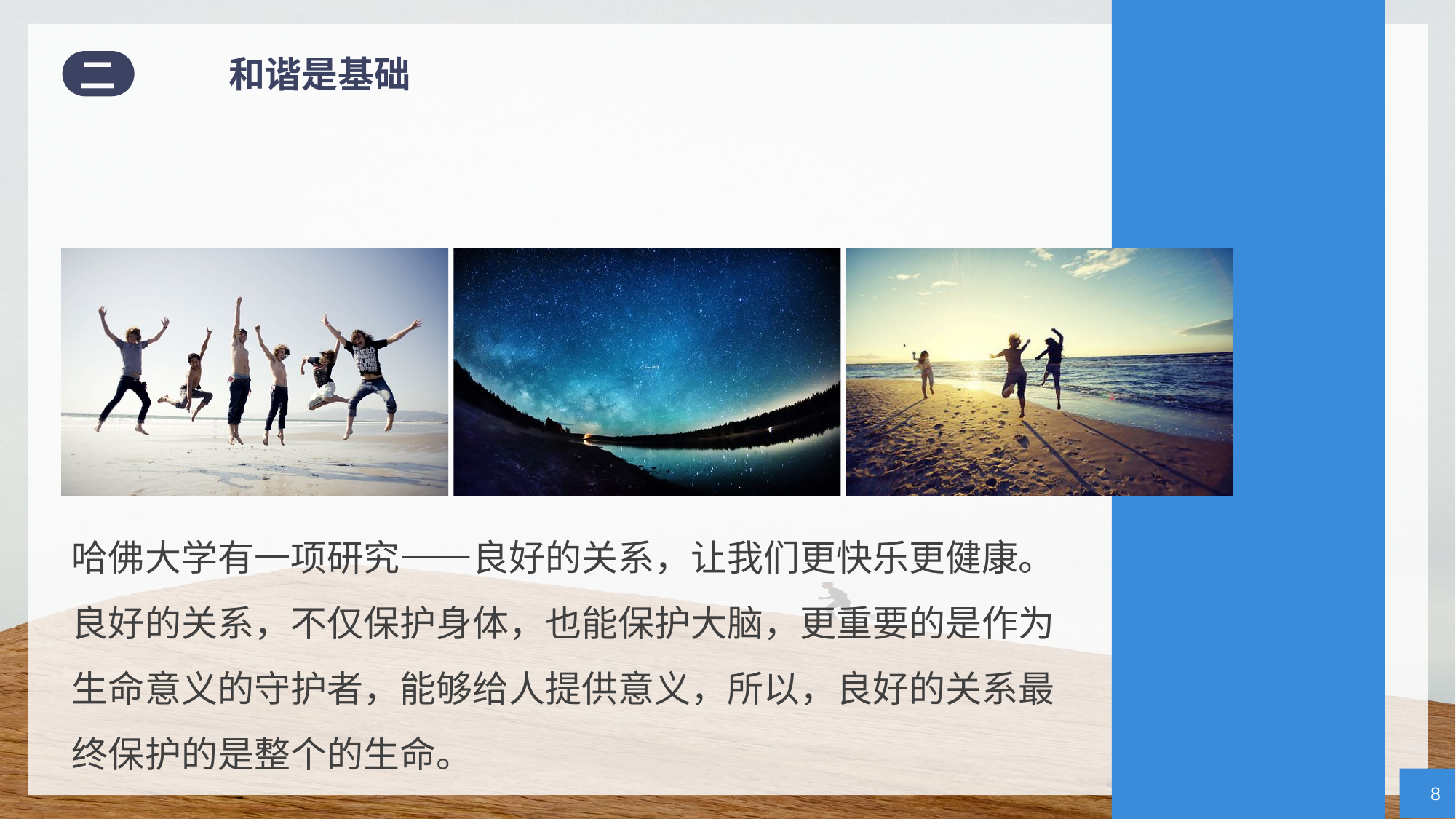

和谐是基础
二

哈佛大学有一项研究——良好的关系，让我们更快乐更健康。良好的关系，不仅保护身体，也能保护大脑，更重要的是作为生命意义的守护者，能够给人提供意义，所以，良好的关系最终保护的是整个的生命。

8